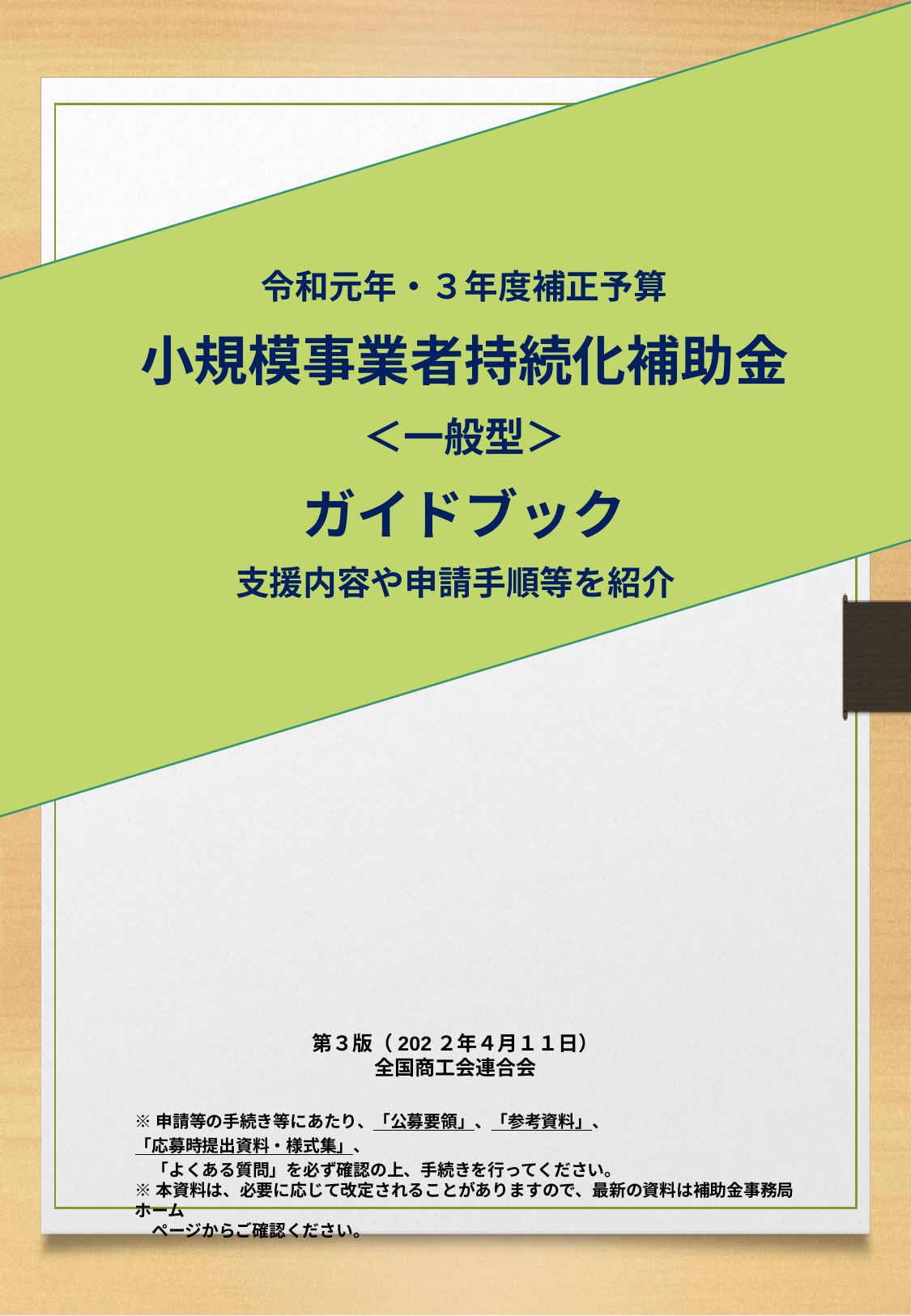

令和元年・３年度補正予算
小規模事業者持続化補助金
＜一般型＞
ガイドブック
支援内容や申請手順等を紹介
第３版（202２年４月１１日）
全国商工会連合会
※申請等の手続き等にあたり、「公募要領」、「参考資料」、「応募時提出資料・様式集」、
　「よくある質問」を必ず確認の上、手続きを行ってください。
※本資料は、必要に応じて改定されることがありますので、最新の資料は補助金事務局ホーム
　ページからご確認ください。